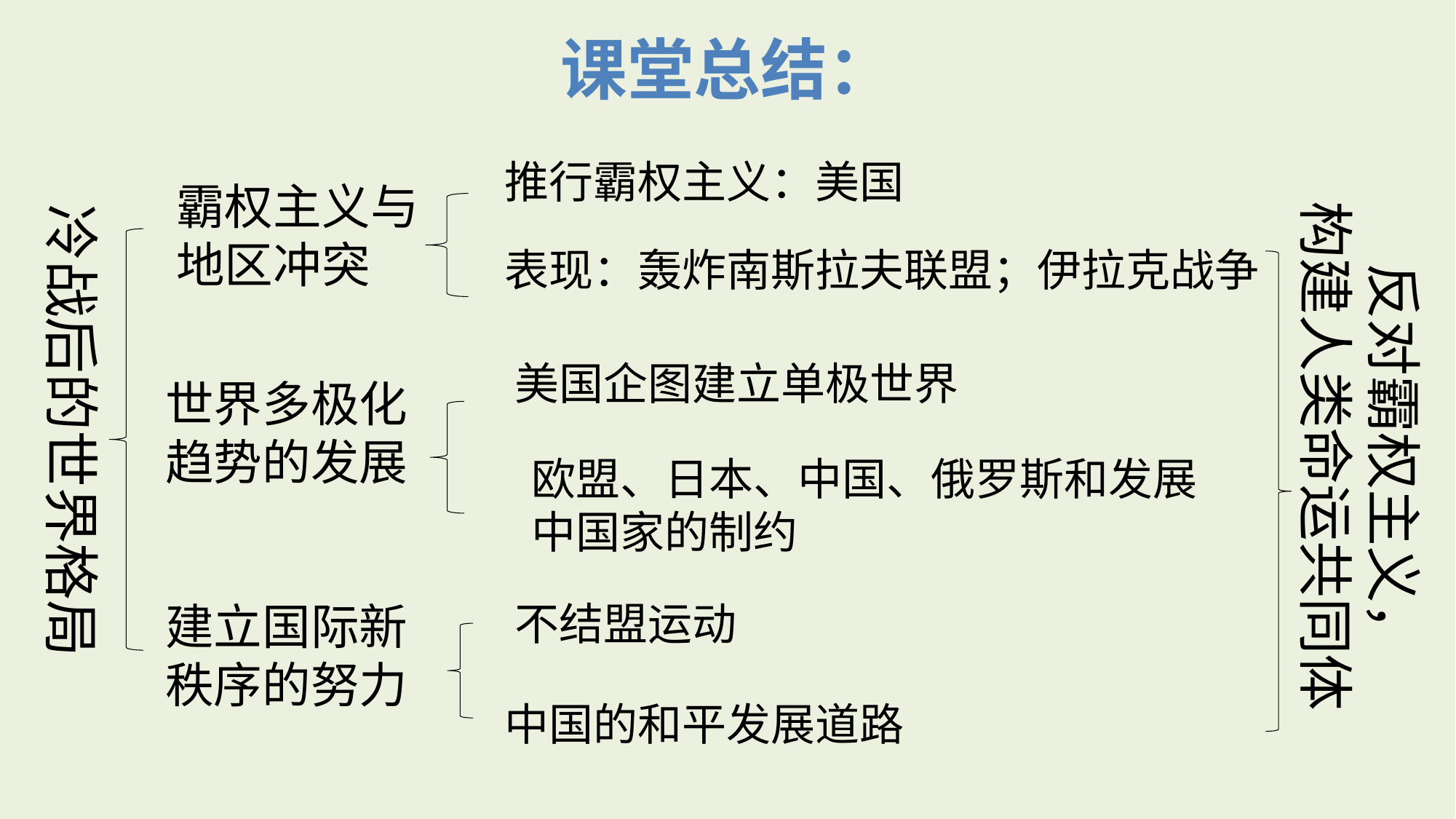

课堂总结：
推行霸权主义：美国
霸权主义与地区冲突
反对霸权主义，
构建人类命运共同体
冷战后的世界格局

表现：轰炸南斯拉夫联盟；伊拉克战争

美国企图建立单极世界
世界多极化趋势的发展

欧盟、日本、中国、俄罗斯和发展中国家的制约
建立国际新秩序的努力
不结盟运动

中国的和平发展道路